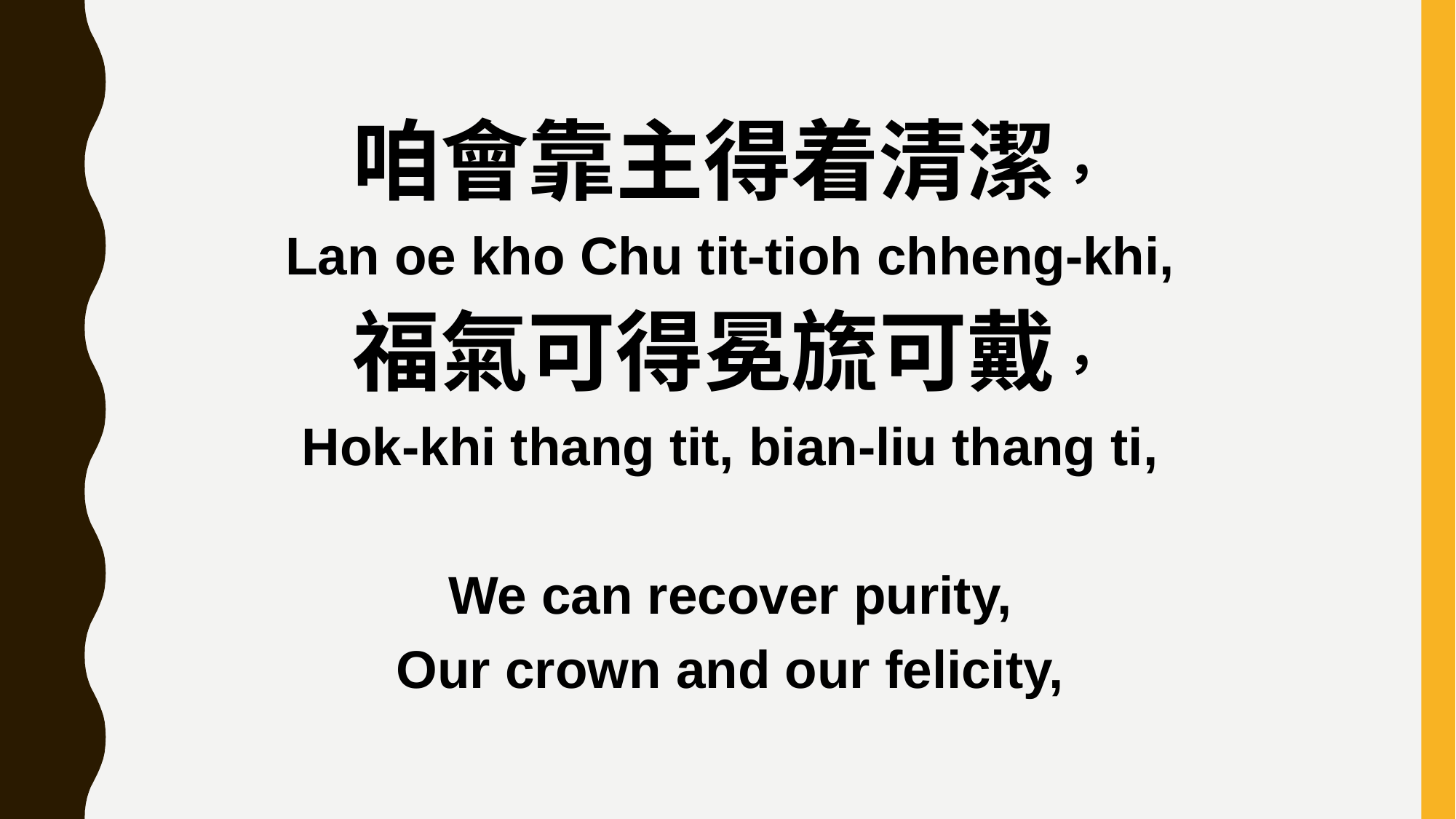

咱會靠主得着清潔，
Lan oe kho Chu tit-tioh chheng-khi,
福氣可得冕旒可戴，
Hok-khi thang tit, bian-liu thang ti,

We can recover purity,
Our crown and our felicity,